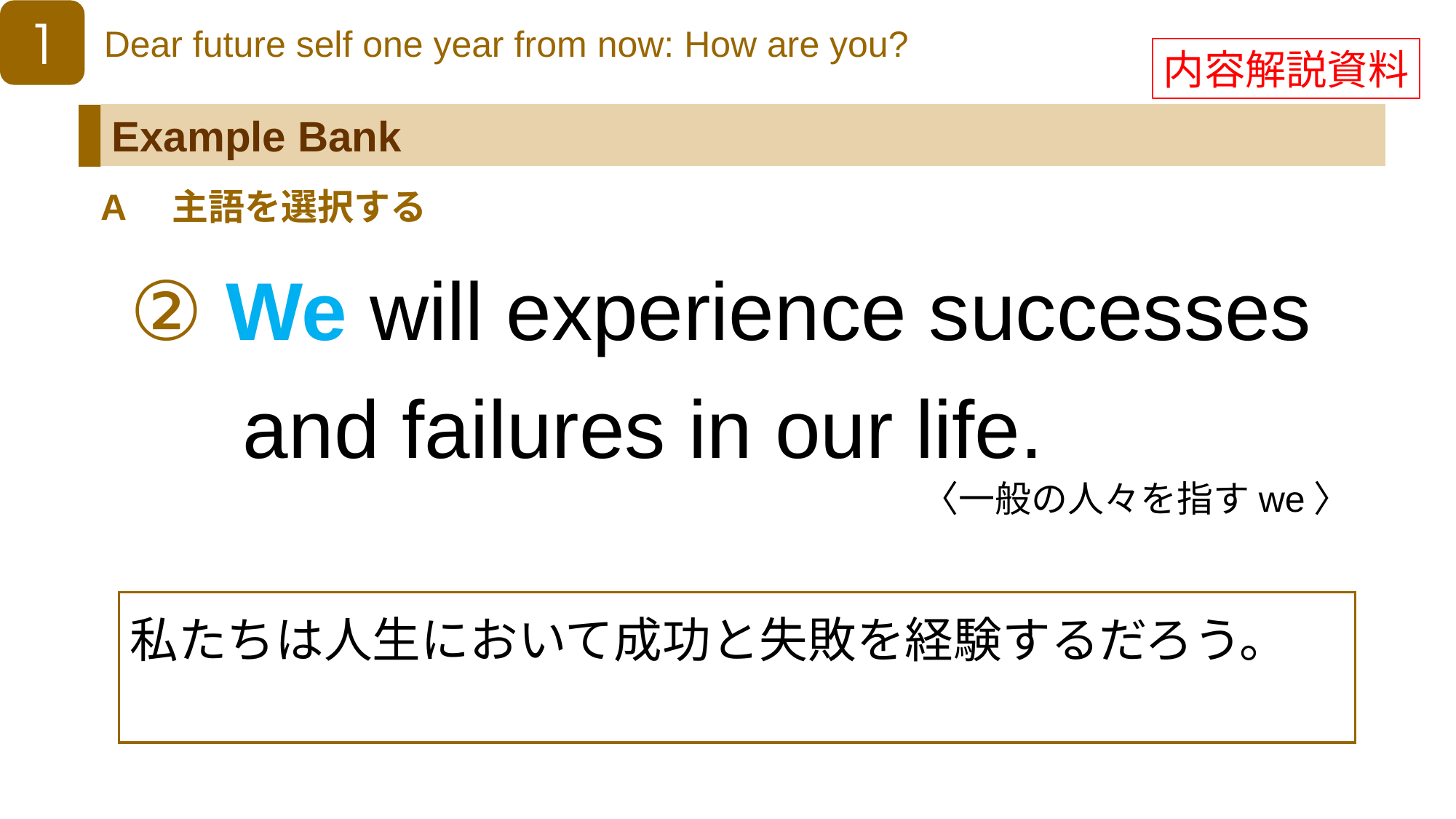

内容解説資料
A　主語を選択する
② We will experience successes
     and failures in our life.
〈一般の人々を指すwe〉
私たちは人生において成功と失敗を経験するだろう。